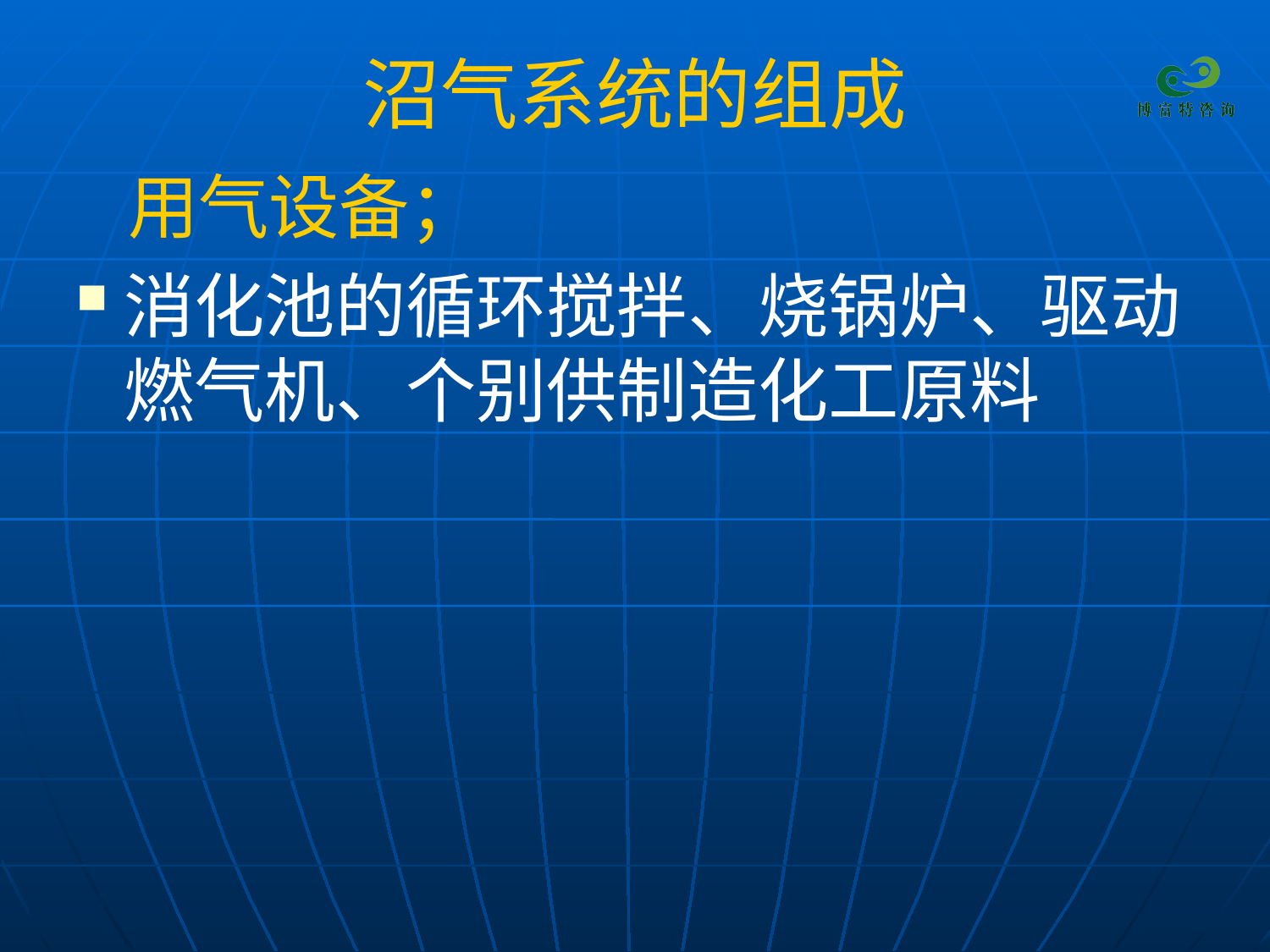

# 沼气系统的组成
   用气设备；
消化池的循环搅拌、烧锅炉、驱动燃气机、个别供制造化工原料